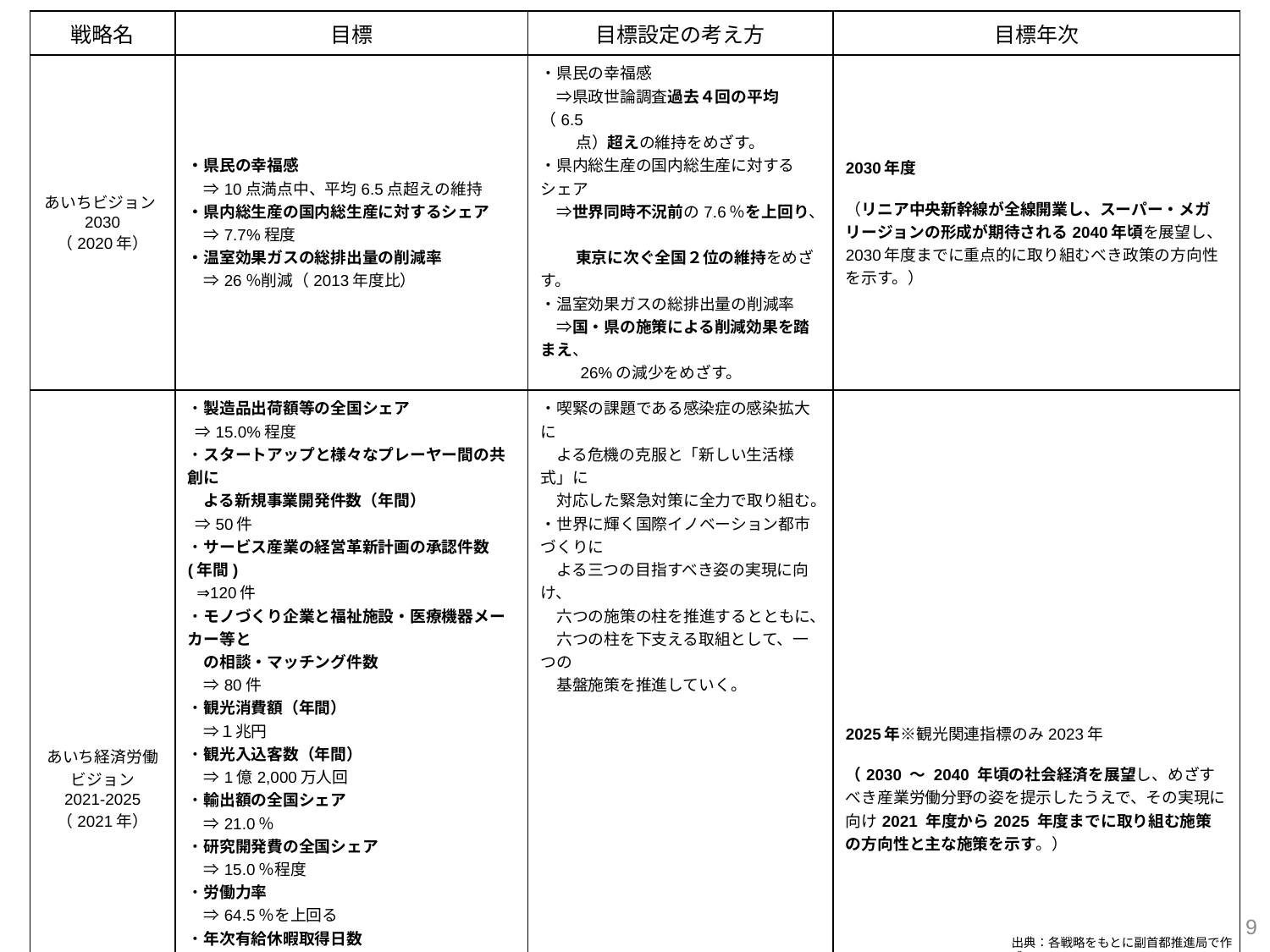

| 戦略名 | 目標 | 目標設定の考え方 | 目標年次 |
| --- | --- | --- | --- |
| あいちビジョン2030 （2020年） | ・県民の幸福感 　⇒10点満点中、平均6.5点超えの維持 ・県内総生産の国内総生産に対するシェア 　⇒7.7%程度 ・温室効果ガスの総排出量の削減率 　⇒26％削減（2013年度比） | ・県民の幸福感 　⇒県政世論調査過去４回の平均（6.5 　　 点）超えの維持をめざす。 ・県内総生産の国内総生産に対するシェア 　⇒世界同時不況前の7.6％を上回り、 　　 東京に次ぐ全国２位の維持をめざす。 ・温室効果ガスの総排出量の削減率 　⇒国・県の施策による削減効果を踏まえ、 　　 26%の減少をめざす。 | 2030年度 （リニア中央新幹線が全線開業し、スーパー・メガリージョンの形成が期待される2040年頃を展望し、2030年度までに重点的に取り組むべき政策の方向性を示す。） |
| あいち経済労働ビジョン 2021-2025 （2021年） | ・製造品出荷額等の全国シェア ⇒15.0%程度 ・スタートアップと様々なプレーヤー間の共創に 　よる新規事業開発件数（年間） ⇒50件 ・サービス産業の経営革新計画の承認件数(年間) ⇒120件 ・モノづくり企業と福祉施設・医療機器メーカー等と 　の相談・マッチング件数 　⇒80件 ・観光消費額（年間） 　⇒１兆円 ・観光入込客数（年間） 　⇒1億2,000万人回 ・輸出額の全国シェア 　⇒21.0％ ・研究開発費の全国シェア 　⇒15.0％程度 ・労働力率 　⇒64.5％を上回る ・年次有給休暇取得日数 　⇒10日 ・認定職業訓練生数（年間） 　⇒25,000人 ・技能検定合格者数（年間） 　⇒8,500人 ・中小企業の製造品出荷額等シェア 　⇒10.0％ ・経営革新計画の承認件数（年間） 　⇒300件　　　　　　　　　　　　　　　　　　　　　など | ・喫緊の課題である感染症の感染拡大に 　よる危機の克服と「新しい生活様式」に 　対応した緊急対策に全力で取り組む。 ・世界に輝く国際イノベーション都市づくりに 　よる三つの目指すべき姿の実現に向け、 　六つの施策の柱を推進するとともに、 　六つの柱を下支える取組として、一つの 　基盤施策を推進していく。 | 2025年※観光関連指標のみ2023年 （2030 ～ 2040 年頃の社会経済を展望し、めざすべき産業労働分野の姿を提示したうえで、その実現に向け2021 年度から2025 年度までに取り組む施策の方向性と主な施策を示す。） |
| （愛知県） SDGs未来都市計画（第２期） 〔2022～24〕 （2022年） | ・SDGsの達成に向け、展開する施策を体系的に 整理し、個別施策ごとに数値目標を掲載 | SDGｓの達成に向け、個別施策ごとに数値目標を設定。 | 2030年 （国連SDGs 達成目標の年。） |
9
出典：各戦略をもとに副首都推進局で作成